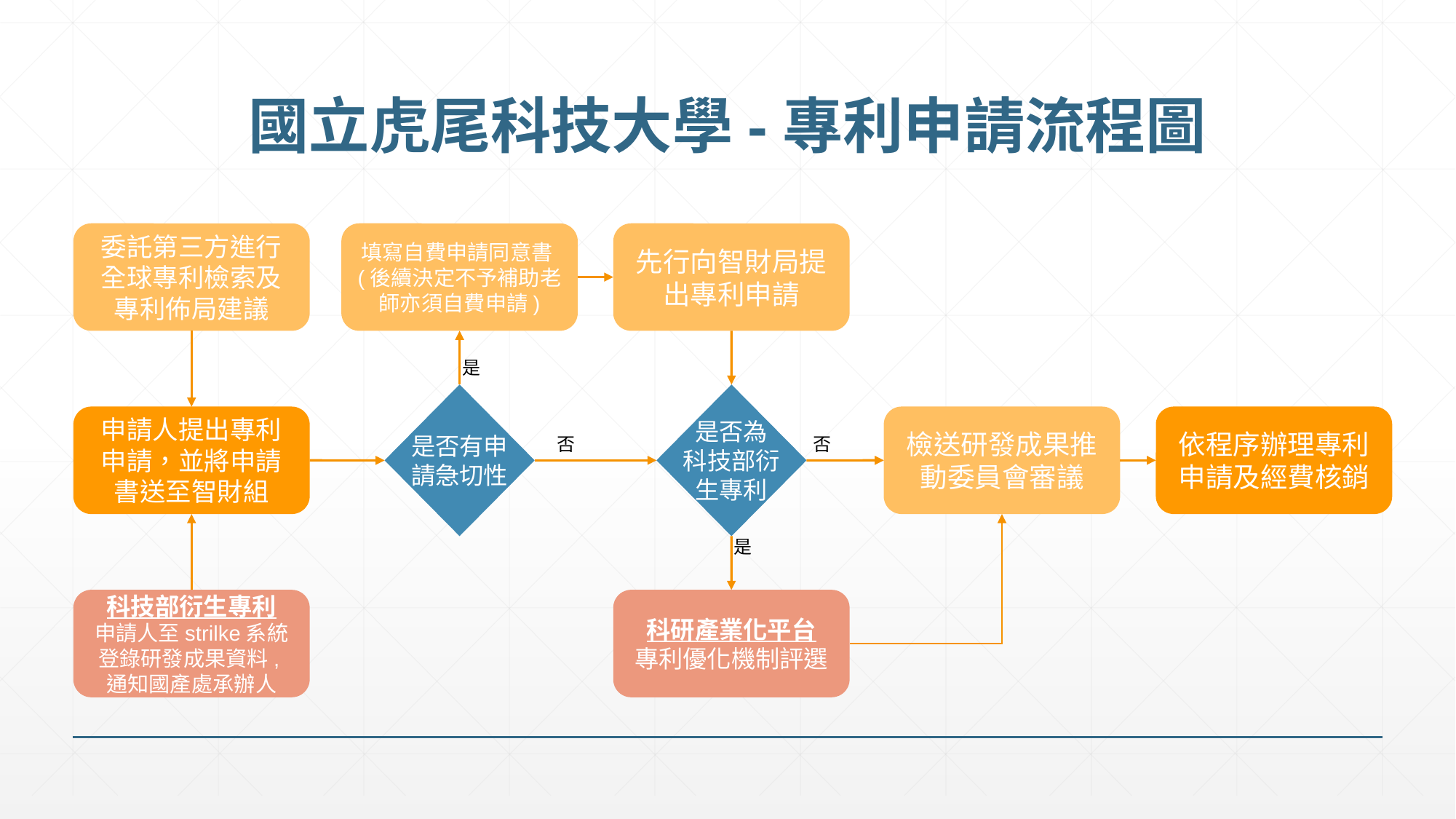

# 國立虎尾科技大學-專利申請流程圖
委託第三方進行全球專利檢索及專利佈局建議
填寫自費申請同意書(後續決定不予補助老師亦須自費申請)
先行向智財局提出專利申請
是

是否有申請急切性

是否為
科技部衍生專利
申請人提出專利申請，並將申請書送至智財組
檢送研發成果推動委員會審議
依程序辦理專利申請及經費核銷
否
否
是
科技部衍生專利
申請人至strilke系統登錄研發成果資料,通知國產處承辦人
科研產業化平台
專利優化機制評選